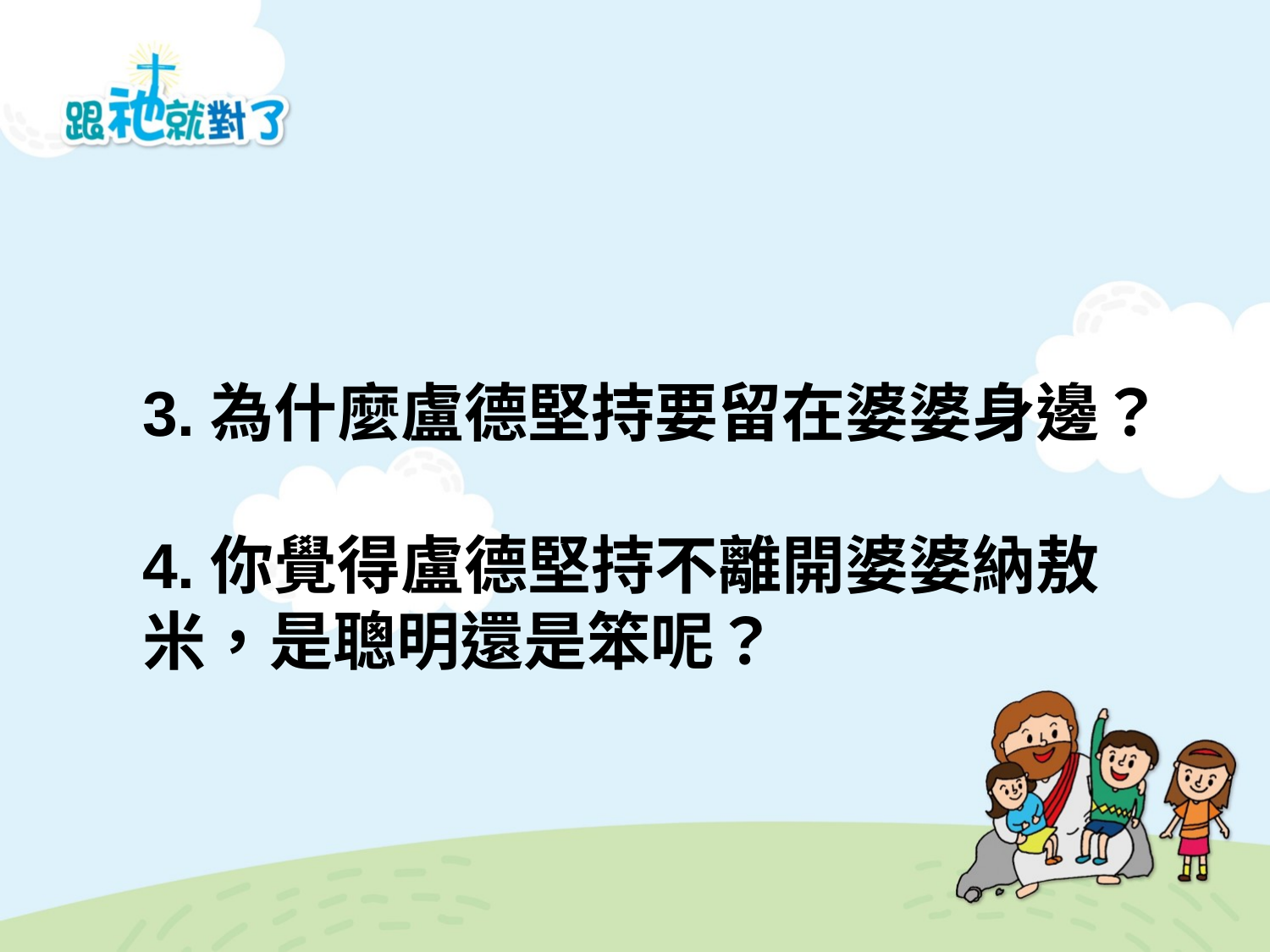

3.為什麼盧德堅持要留在婆婆身邊？

4.你覺得盧德堅持不離開婆婆納敖米，是聰明還是笨呢？